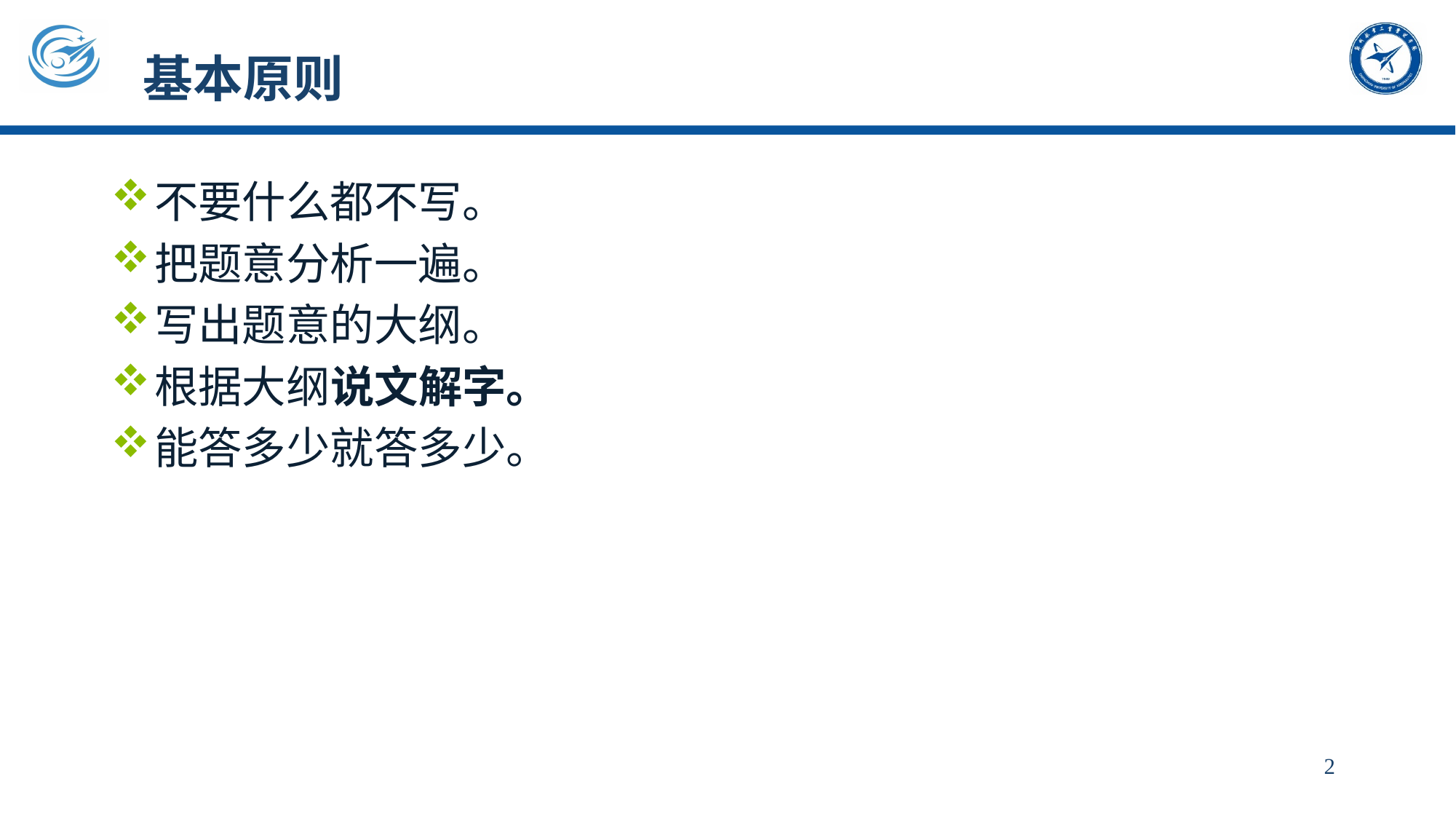

# 基本原则
不要什么都不写。
把题意分析一遍。
写出题意的大纲。
根据大纲说文解字。
能答多少就答多少。
2